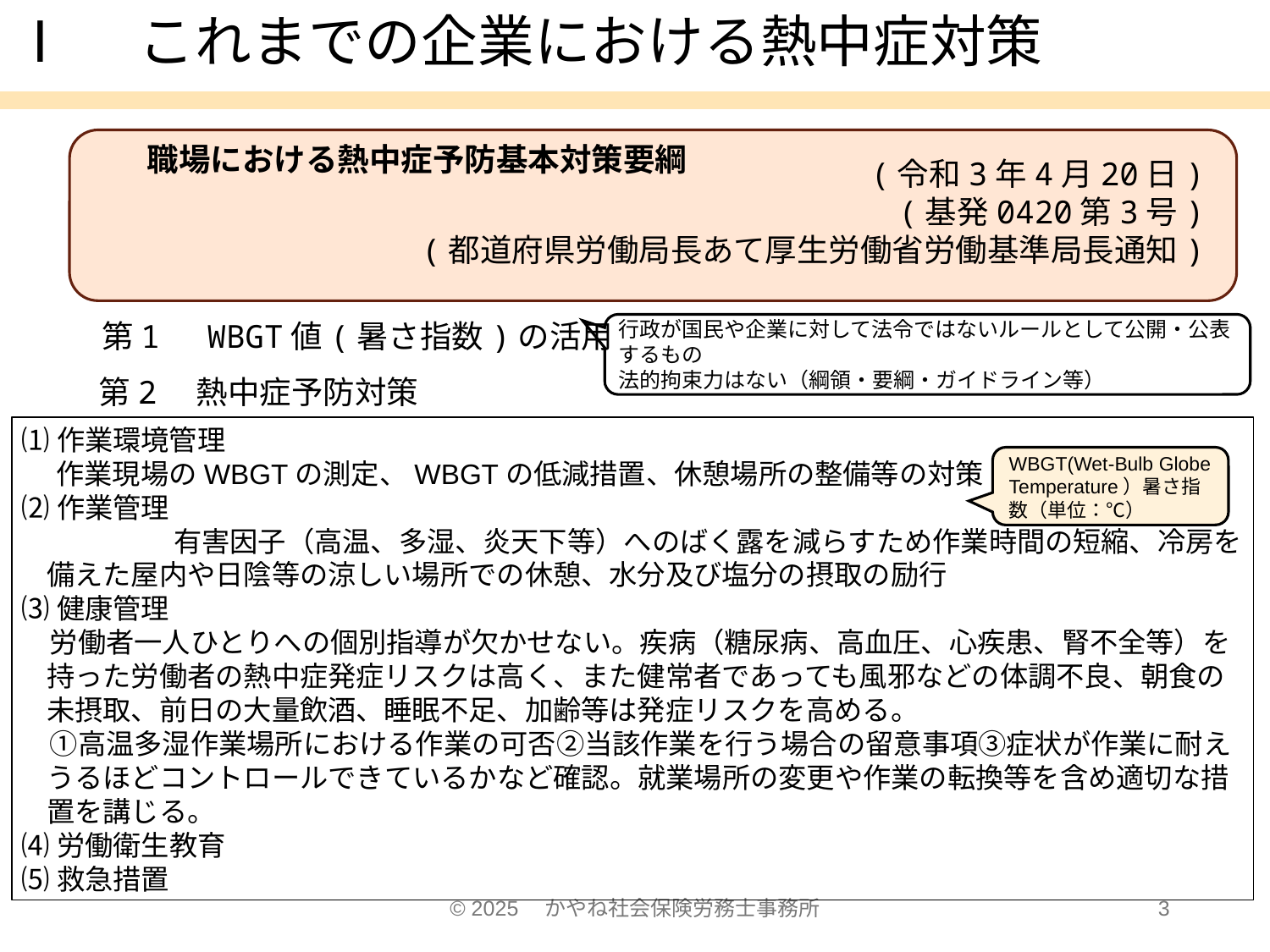

Ⅰ　これまでの企業における熱中症対策

職場における熱中症予防基本対策要綱
(令和3年4月20日)
(基発0420第3号)
(都道府県労働局長あて厚生労働省労働基準局長通知)
第1　WBGT値(暑さ指数)の活用
行政が国民や企業に対して法令ではないルールとして公開・公表するもの
法的拘束力はない（綱領・要綱・ガイドライン等）
第2　熱中症予防対策
⑴作業環境管理
　 作業現場のWBGTの測定、WBGTの低減措置、休憩場所の整備等の対策
⑵作業管理
　	有害因子（高温、多湿、炎天下等）へのばく露を減らすため作業時間の短縮、冷房を備えた屋内や日陰等の涼しい場所での休憩、水分及び塩分の摂取の励行
⑶健康管理
　労働者一人ひとりへの個別指導が欠かせない。疾病（糖尿病、高血圧、心疾患、腎不全等）を持った労働者の熱中症発症リスクは高く、また健常者であっても風邪などの体調不良、朝食の未摂取、前日の大量飲酒、睡眠不足、加齢等は発症リスクを高める。
　①高温多湿作業場所における作業の可否②当該作業を行う場合の留意事項③症状が作業に耐えうるほどコントロールできているかなど確認。就業場所の変更や作業の転換等を含め適切な措置を講じる。
⑷労働衛生教育
⑸救急措置
WBGT(Wet-Bulb Globe Temperature）暑さ指数（単位：℃）
© 2025　かやね社会保険労務士事務所
3